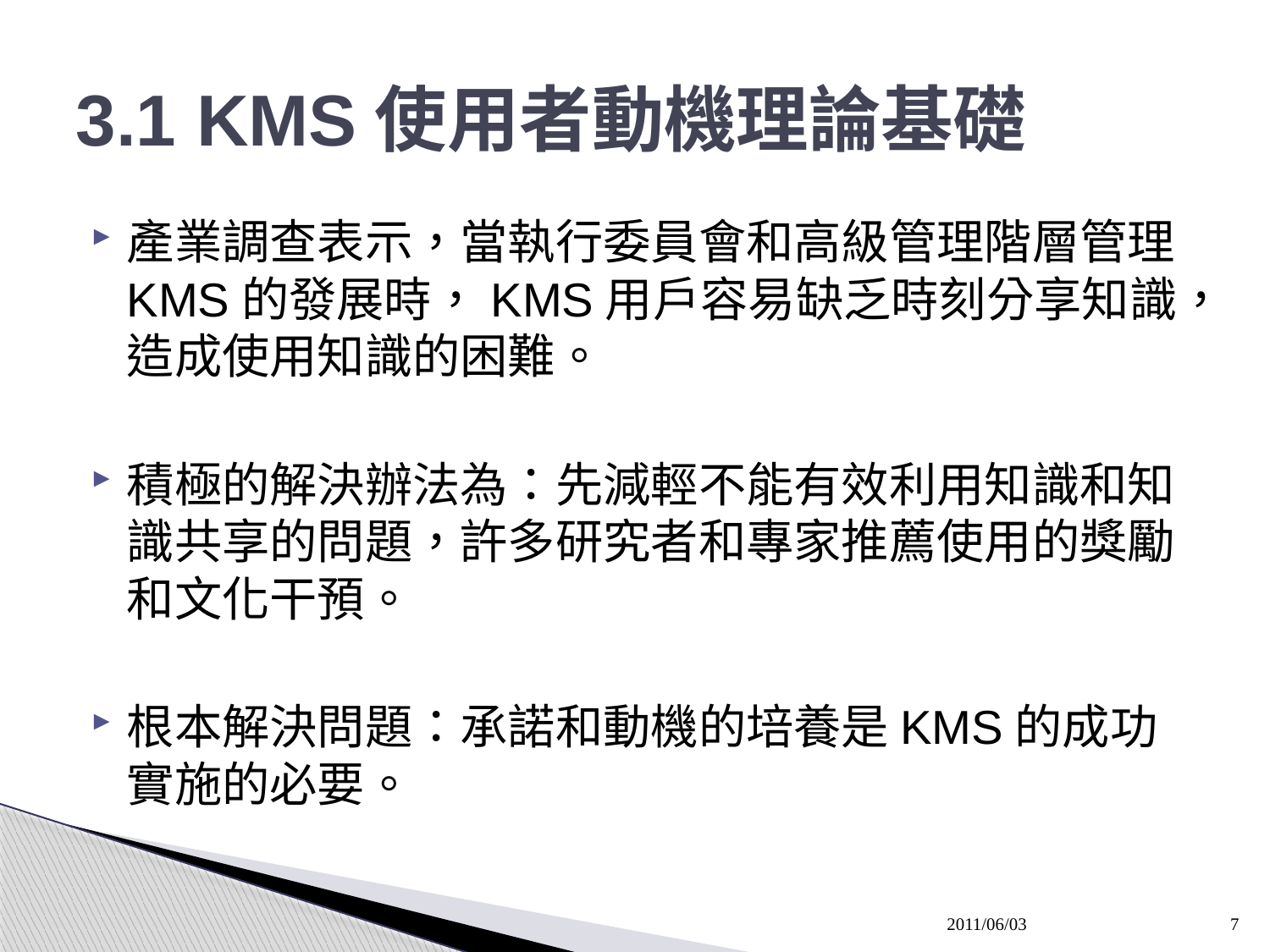

# 3.1 KMS使用者動機理論基礎
產業調查表示，當執行委員會和高級管理階層管理KMS的發展時，KMS用戶容易缺乏時刻分享知識，造成使用知識的困難。

積極的解決辦法為：先減輕不能有效利用知識和知識共享的問題，許多研究者和專家推薦使用的獎勵和文化干預。

根本解決問題：承諾和動機的培養是KMS的成功實施的必要。

2011/06/03
7